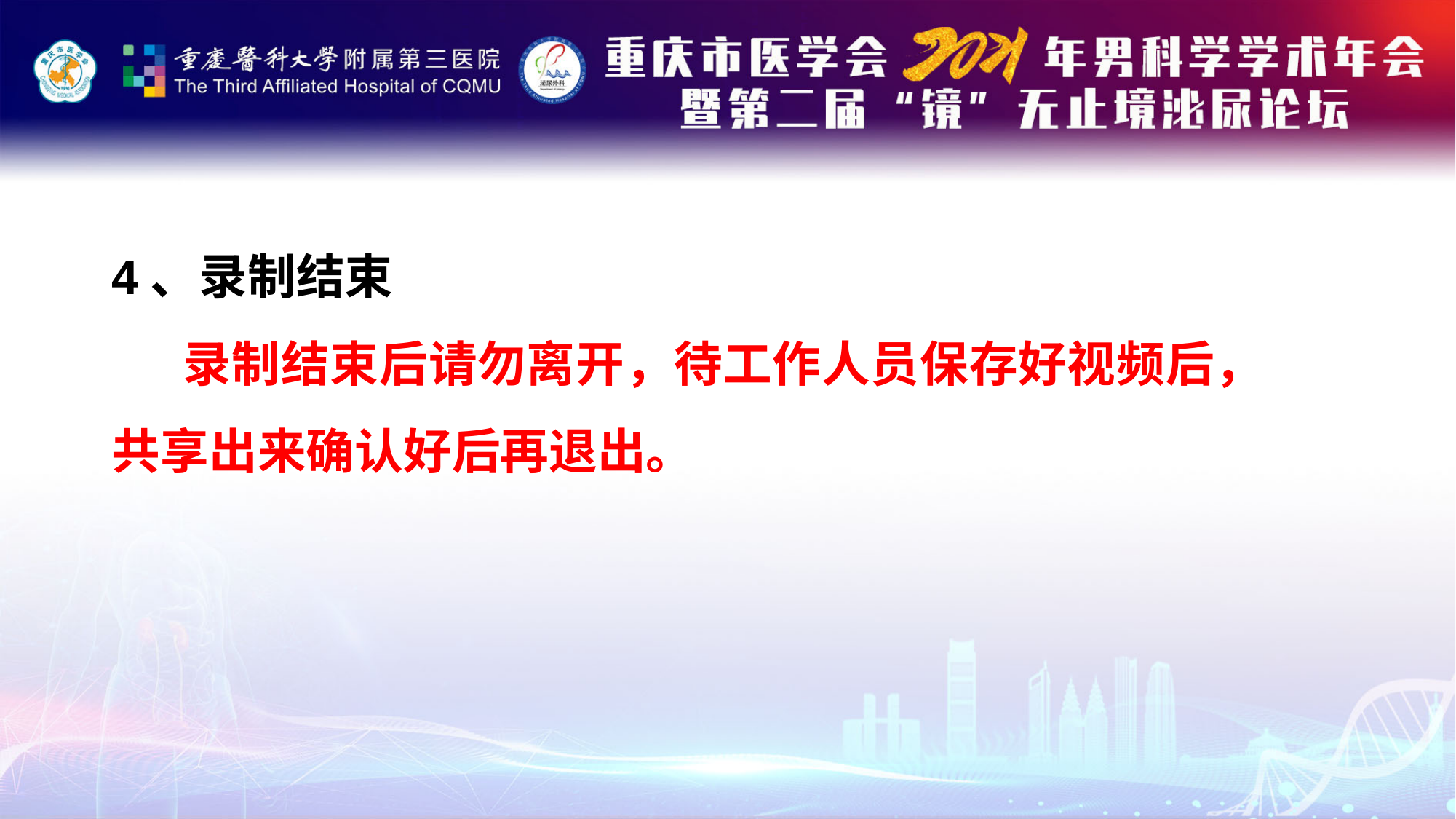

4、录制结束
     录制结束后请勿离开，待工作人员保存好视频后，共享出来确认好后再退出。